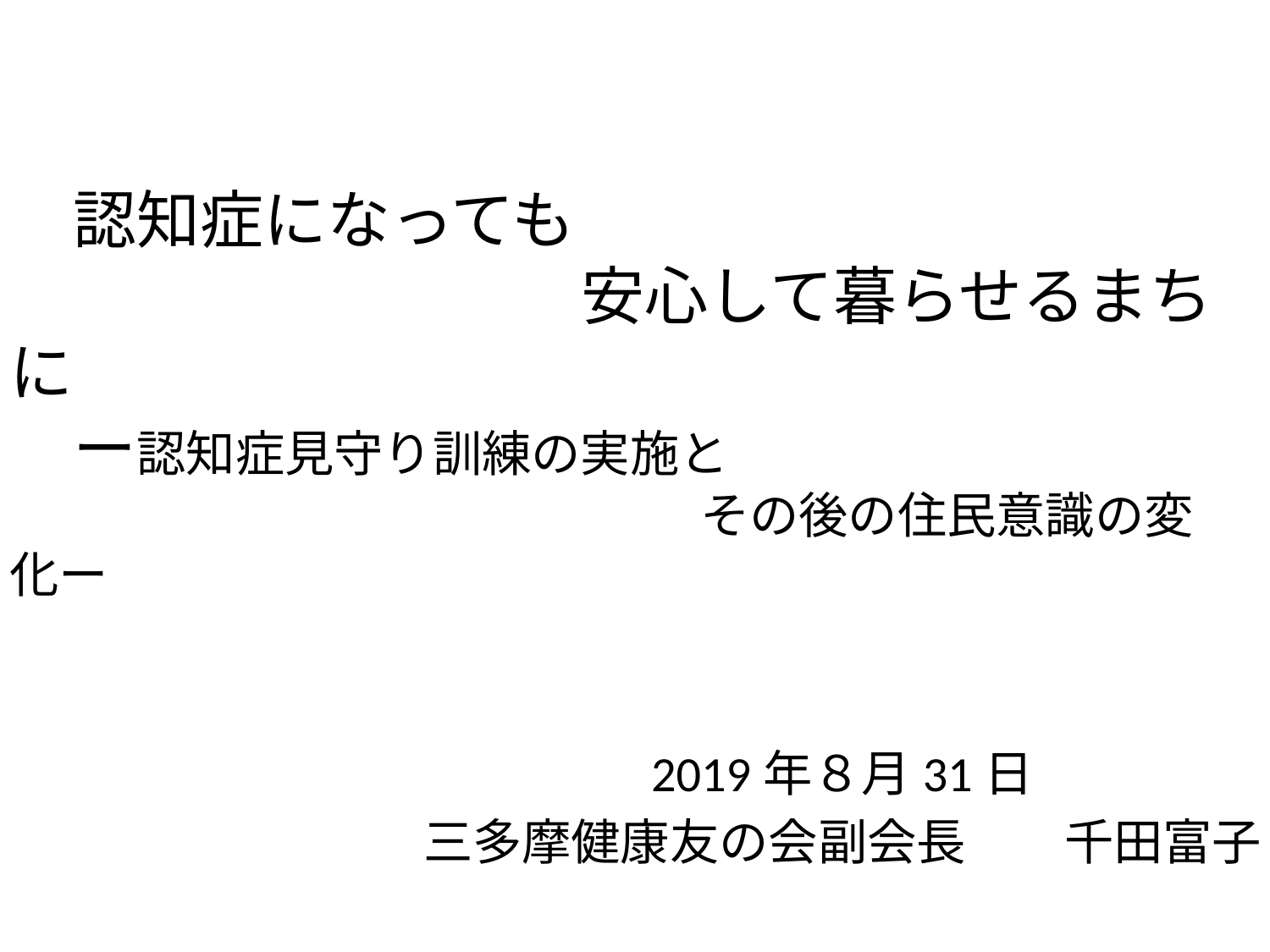

# 認知症になっても 　　　　　　　　　安心して暮らせるまちに　 　ー認知症見守り訓練の実施と 　　　　　　　　　　　　　　その後の住民意識の変化ー
2019年８月31日
三多摩健康友の会副会長　　千田富子